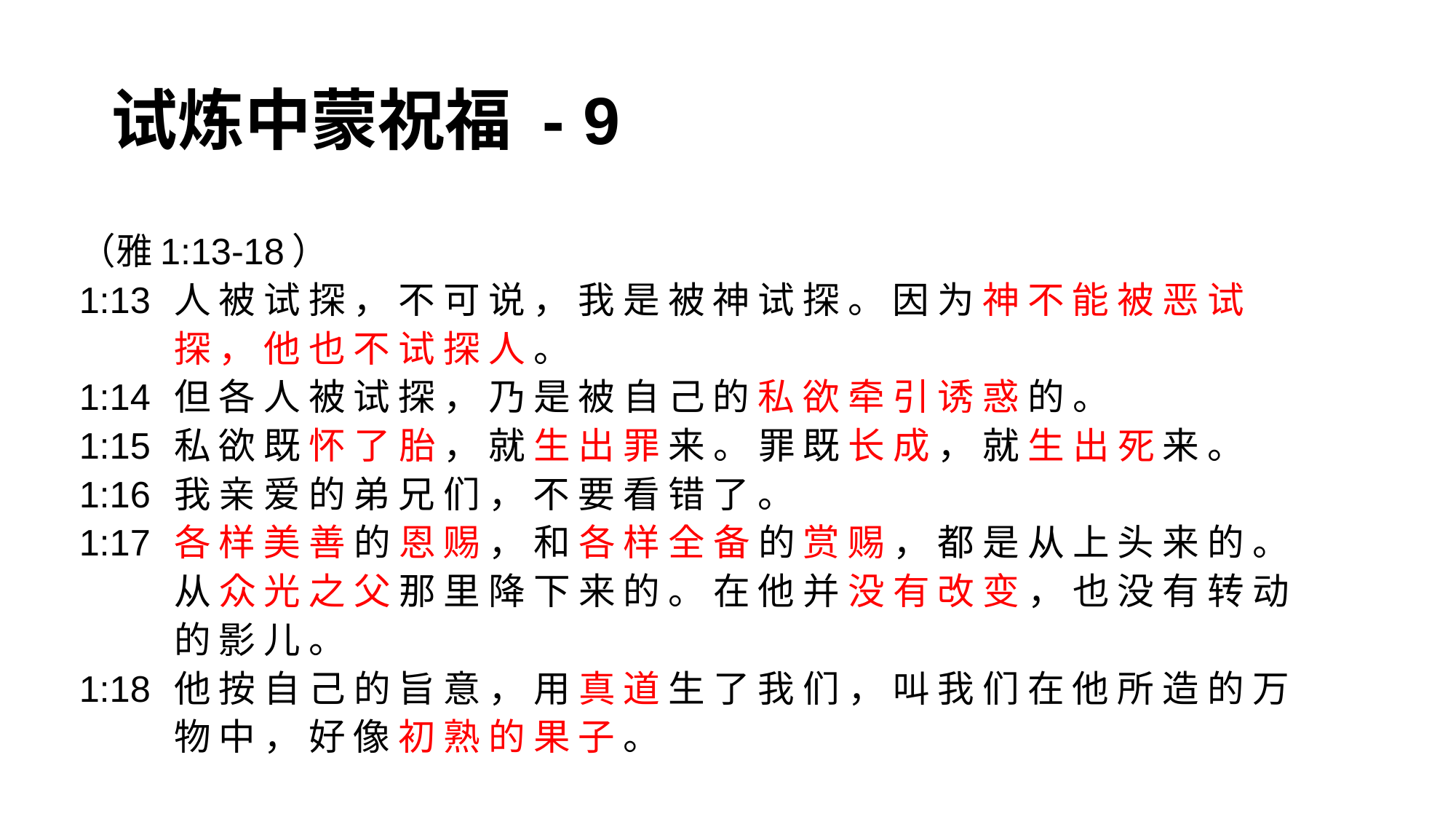

# 试炼中蒙祝福 - 9
（雅1:13-18）
1:13	人 被 试 探 ， 不 可 说 ， 我 是 被 神 试 探 。 因 为 神 不 能 被 恶 试
	探 ， 他 也 不 试 探 人 。
1:14	但 各 人 被 试 探 ， 乃 是 被 自 己 的 私 欲 牵 引 诱 惑 的 。
1:15	私 欲 既 怀 了 胎 ， 就 生 出 罪 来 。 罪 既 长 成 ， 就 生 出 死 来 。
1:16	我 亲 爱 的 弟 兄 们 ， 不 要 看 错 了 。
1:17	各 样 美 善 的 恩 赐 ， 和 各 样 全 备 的 赏 赐 ， 都 是 从 上 头 来 的 。
	从 众 光 之 父 那 里 降 下 来 的 。 在 他 并 没 有 改 变 ， 也 没 有 转 动
	的 影 儿 。
1:18	他 按 自 己 的 旨 意 ， 用 真 道 生 了 我 们 ， 叫 我 们 在 他 所 造 的 万
	物 中 ， 好 像 初 熟 的 果 子 。